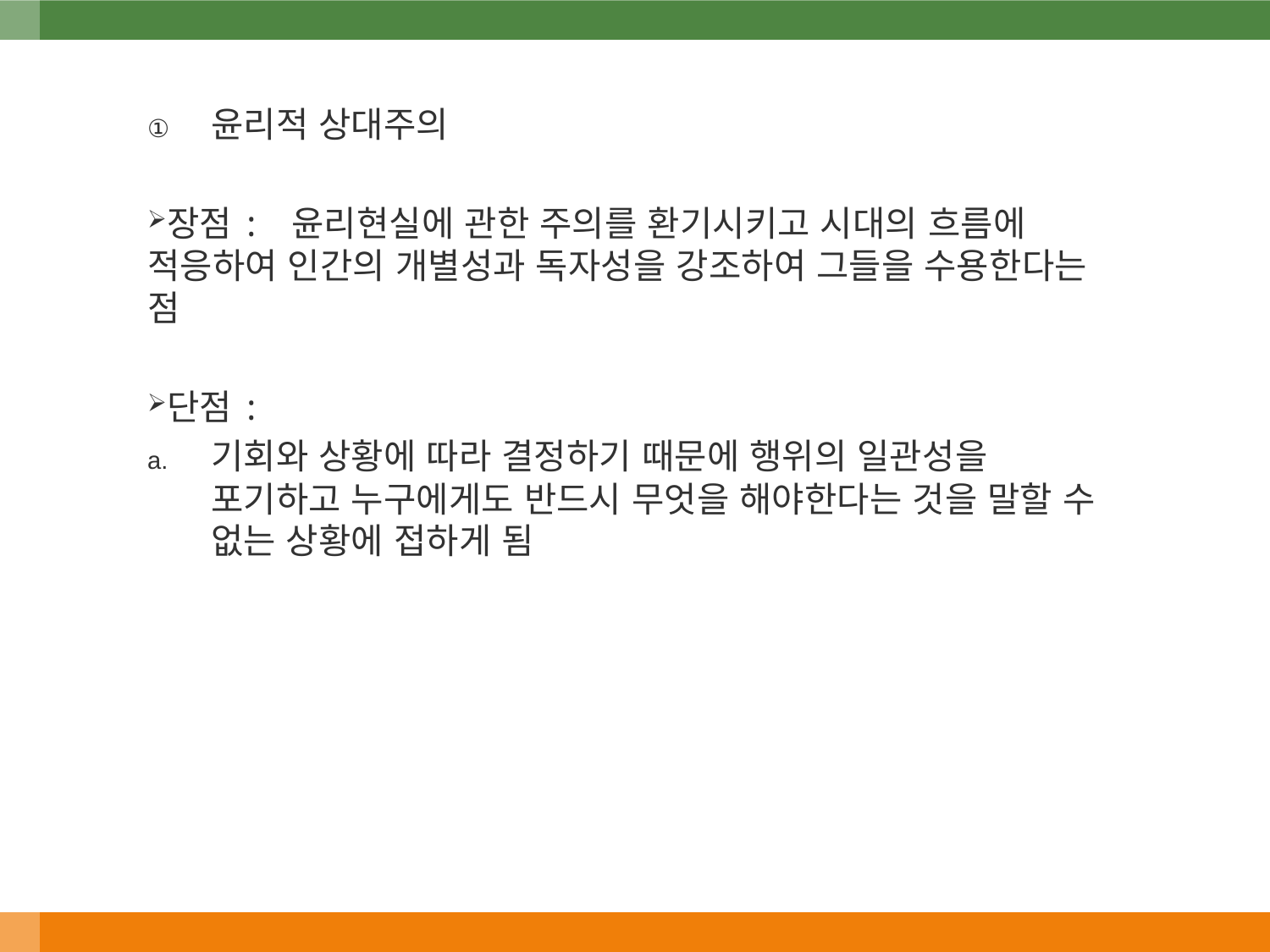

윤리적 상대주의

장점: 윤리현실에 관한 주의를 환기시키고 시대의 흐름에 적응하여 인간의 개별성과 독자성을 강조하여 그들을 수용한다는 점

단점:
기회와 상황에 따라 결정하기 때문에 행위의 일관성을 포기하고 누구에게도 반드시 무엇을 해야한다는 것을 말할 수 없는 상황에 접하게 됨